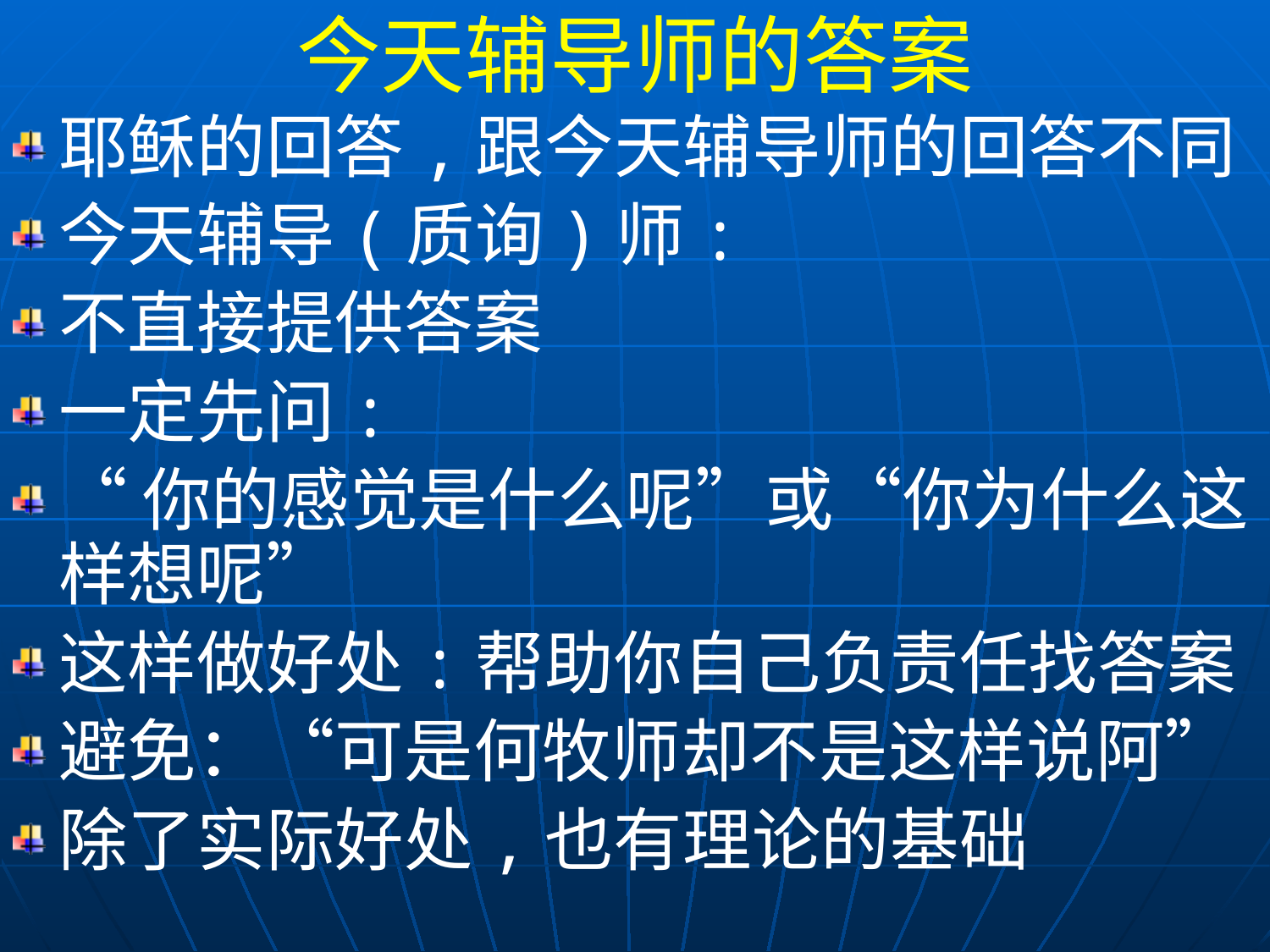

今天辅导师的答案
耶稣的回答,跟今天辅导师的回答不同
今天辅导(质询)师:
不直接提供答案
一定先问:
“你的感觉是什么呢”或“你为什么这样想呢”
这样做好处:帮助你自己负责任找答案
避免：“可是何牧师却不是这样说阿”
除了实际好处,也有理论的基础